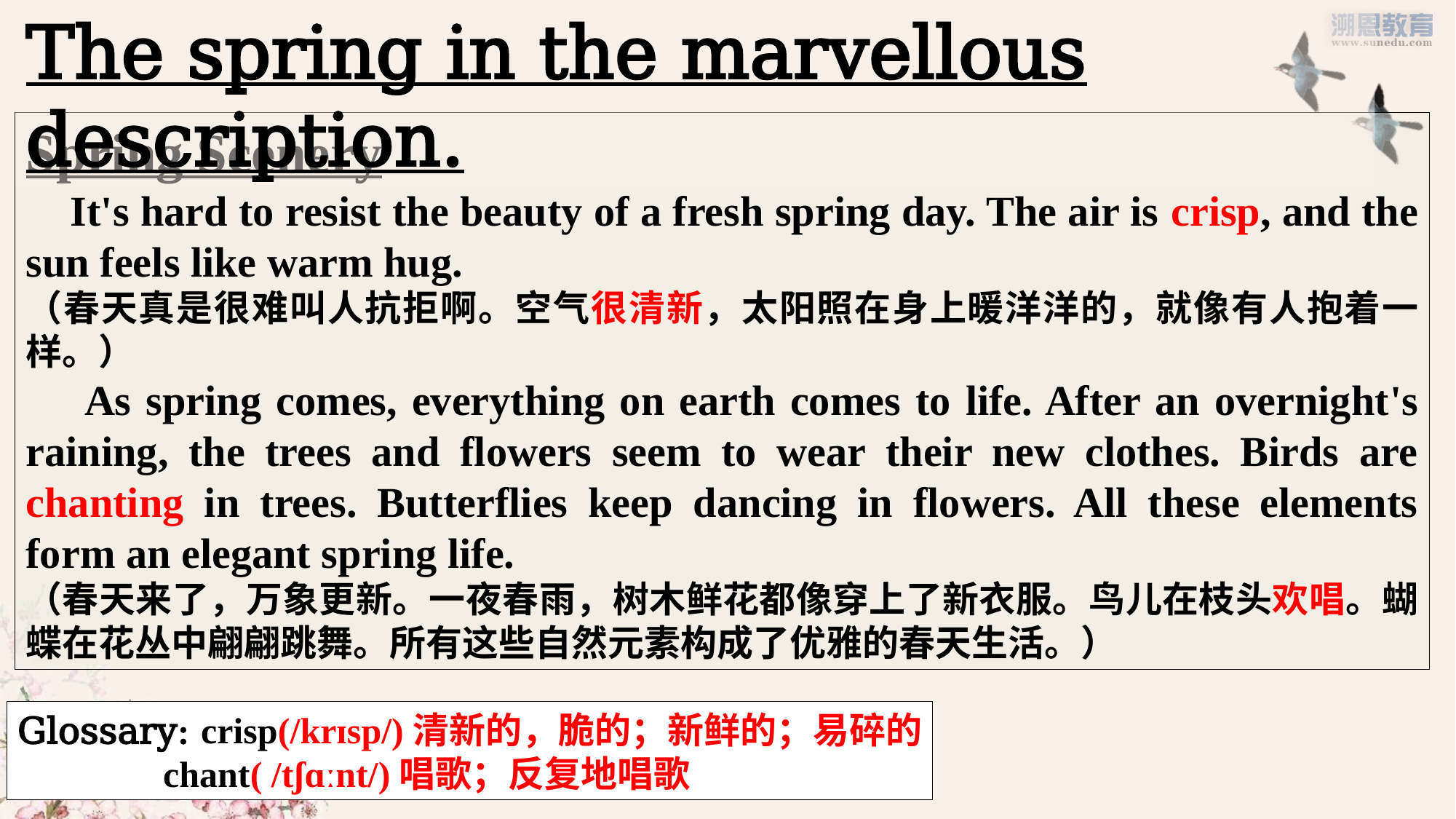

The spring in the marvellous description.
Spring Scenery
    It's hard to resist the beauty of a fresh spring day. The air is crisp, and the sun feels like warm hug.
（春天真是很难叫人抗拒啊。空气很清新，太阳照在身上暖洋洋的，就像有人抱着一样。）
    As spring comes, everything on earth comes to life. After an overnight's raining, the trees and flowers seem to wear their new clothes. Birds are chanting in trees. Butterflies keep dancing in flowers. All these elements form an elegant spring life.
（春天来了，万象更新。一夜春雨，树木鲜花都像穿上了新衣服。鸟儿在枝头欢唱。蝴蝶在花丛中翩翩跳舞。所有这些自然元素构成了优雅的春天生活。）
Glossary: crisp(/krɪsp/)清新的，脆的；新鲜的；易碎的
                chant( /tʃɑːnt/)唱歌；反复地唱歌